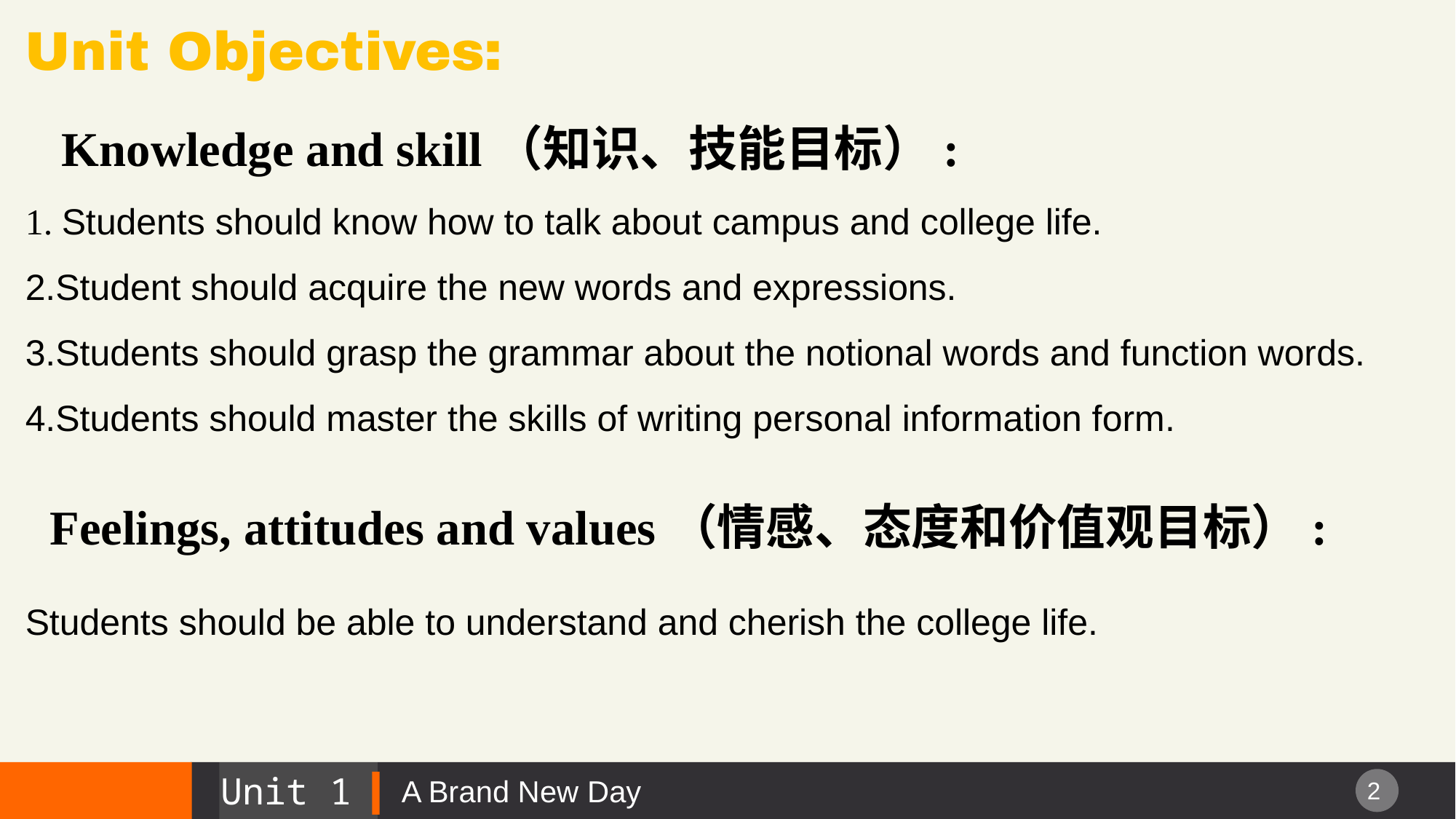

Unit Objectives:
   Knowledge and skill（知识、技能目标）:
1. Students should know how to talk about campus and college life.
2.Student should acquire the new words and expressions.
3.Students should grasp the grammar about the notional words and function words.
4.Students should master the skills of writing personal information form.

  Feelings, attitudes and values（情感、态度和价值观目标）:

Students should be able to understand and cherish the college life.